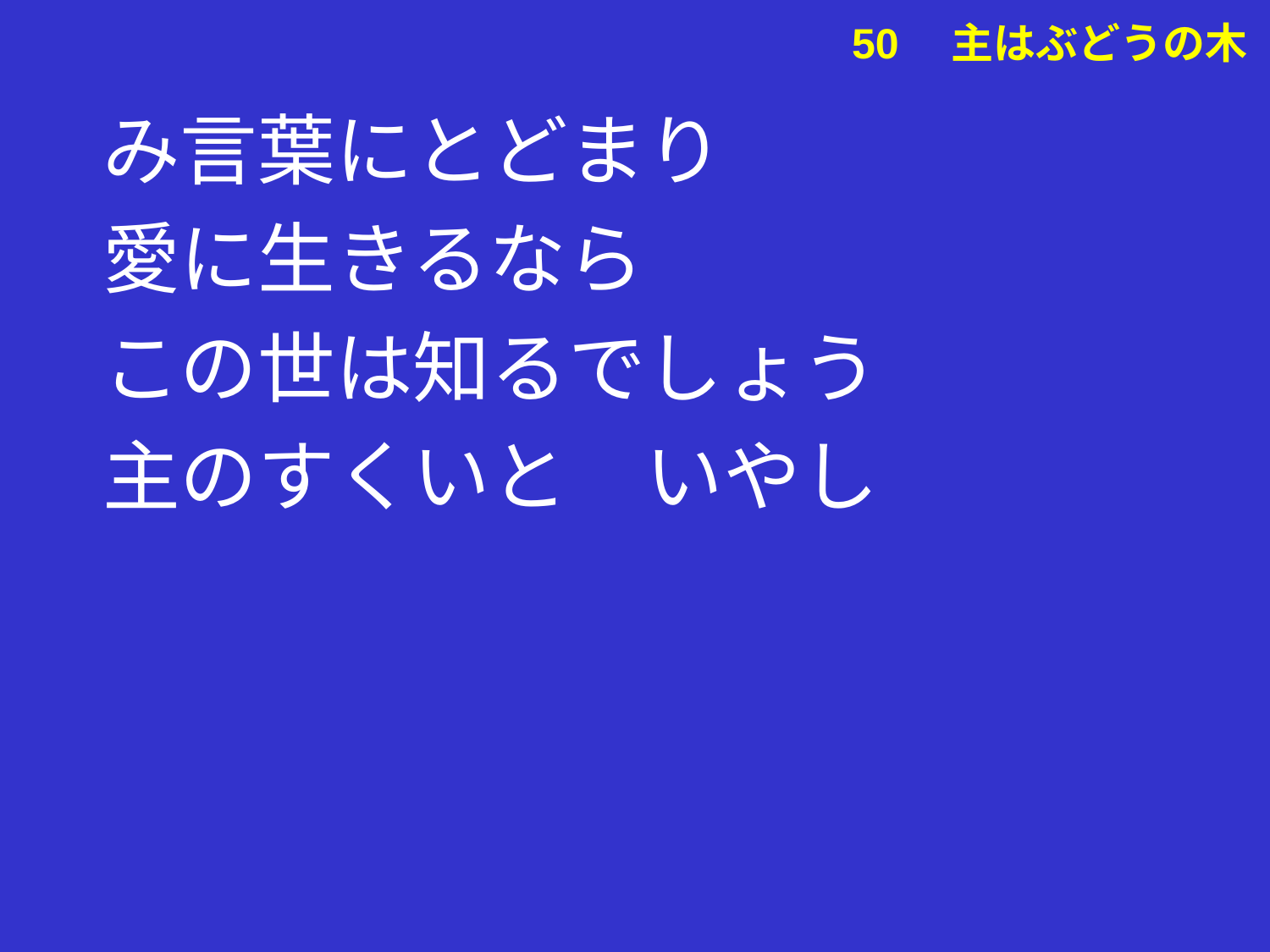

み言葉にとどまり
愛に生きるなら
この世は知るでしょう
主のすくいと　いやし
# 50　主はぶどうの木